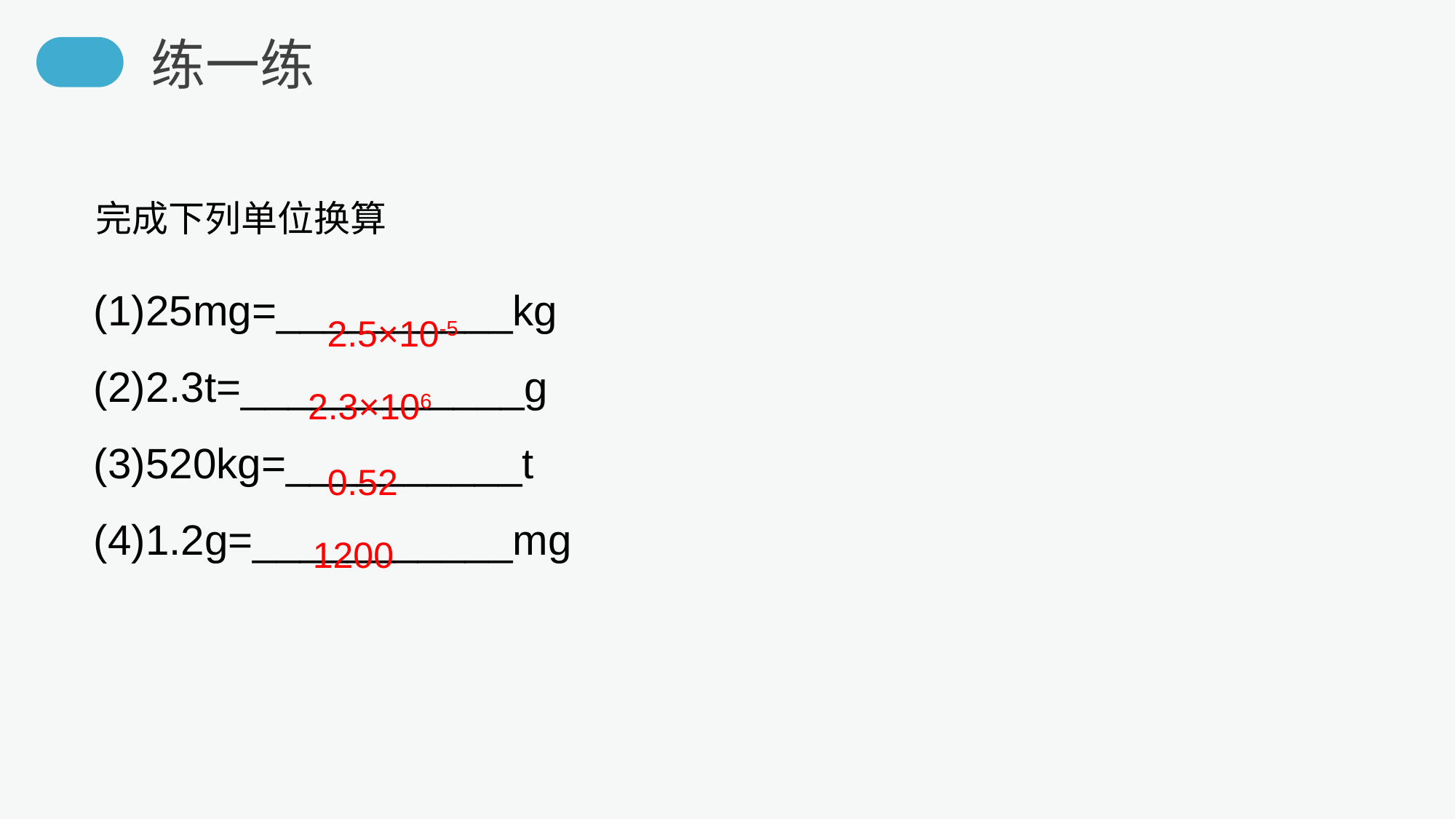

练一练
完成下列单位换算

(1)25mg=__________kg
(2)2.3t=____________g
(3)520kg=__________t
(4)1.2g=___________mg
2.5×10-5
2.3×106
0.52
1200